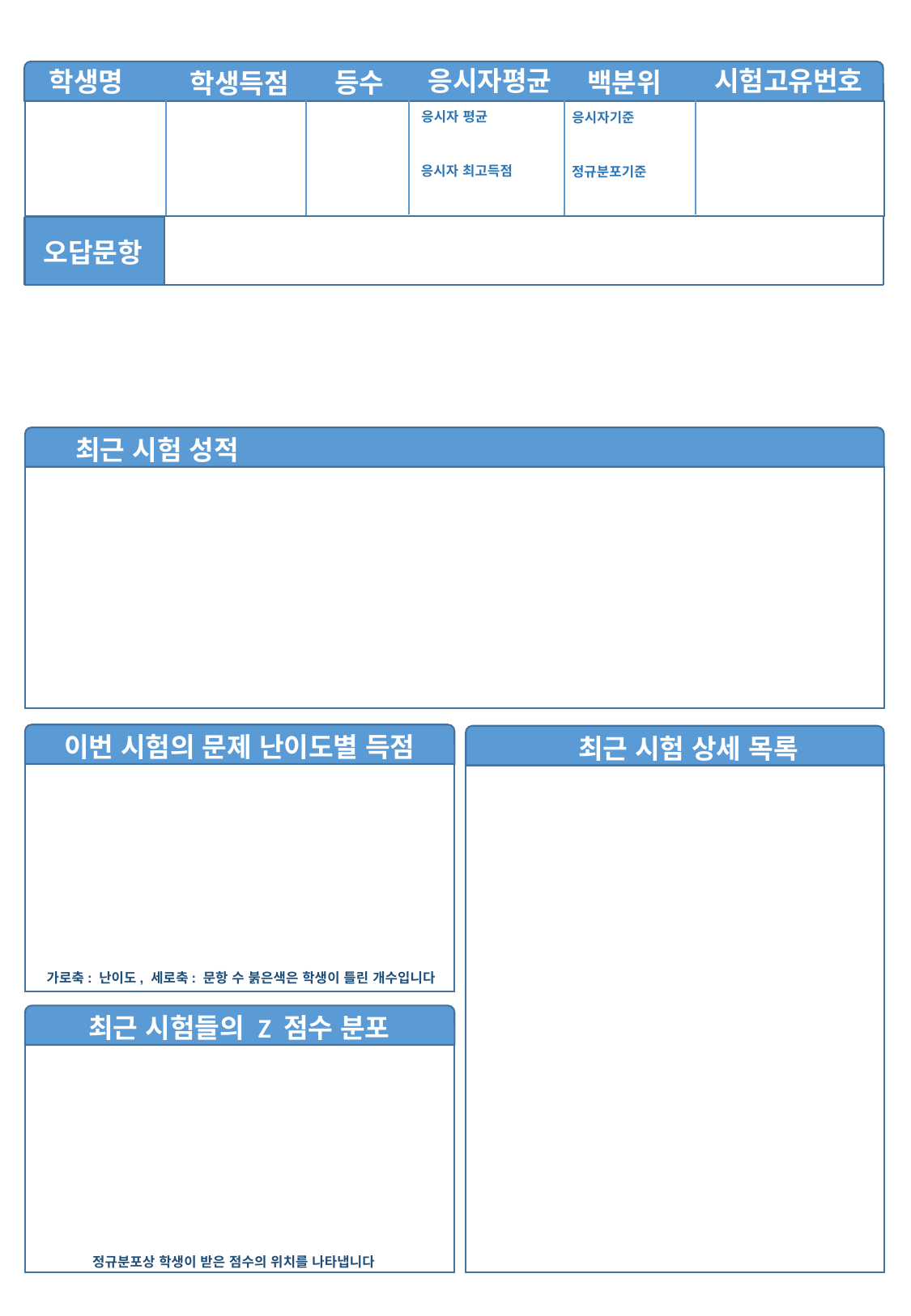

시험 일자:
응시자평균
시험고유번호
학생명
백분위

등수
학생득점

시험명:

응시자 평균

응시자기준

응시자 최고득점

정규분포기준

오답문항
최근 시험 성적

이번 시험의 문제 난이도별 득점

최근 시험 상세 목록

가로축: 난이도, 세로축: 문항 수 붉은색은 학생이 틀린 개수입니다
최근 시험들의 Z 점수 분포

정규분포상 학생이 받은 점수의 위치를 나타냅니다